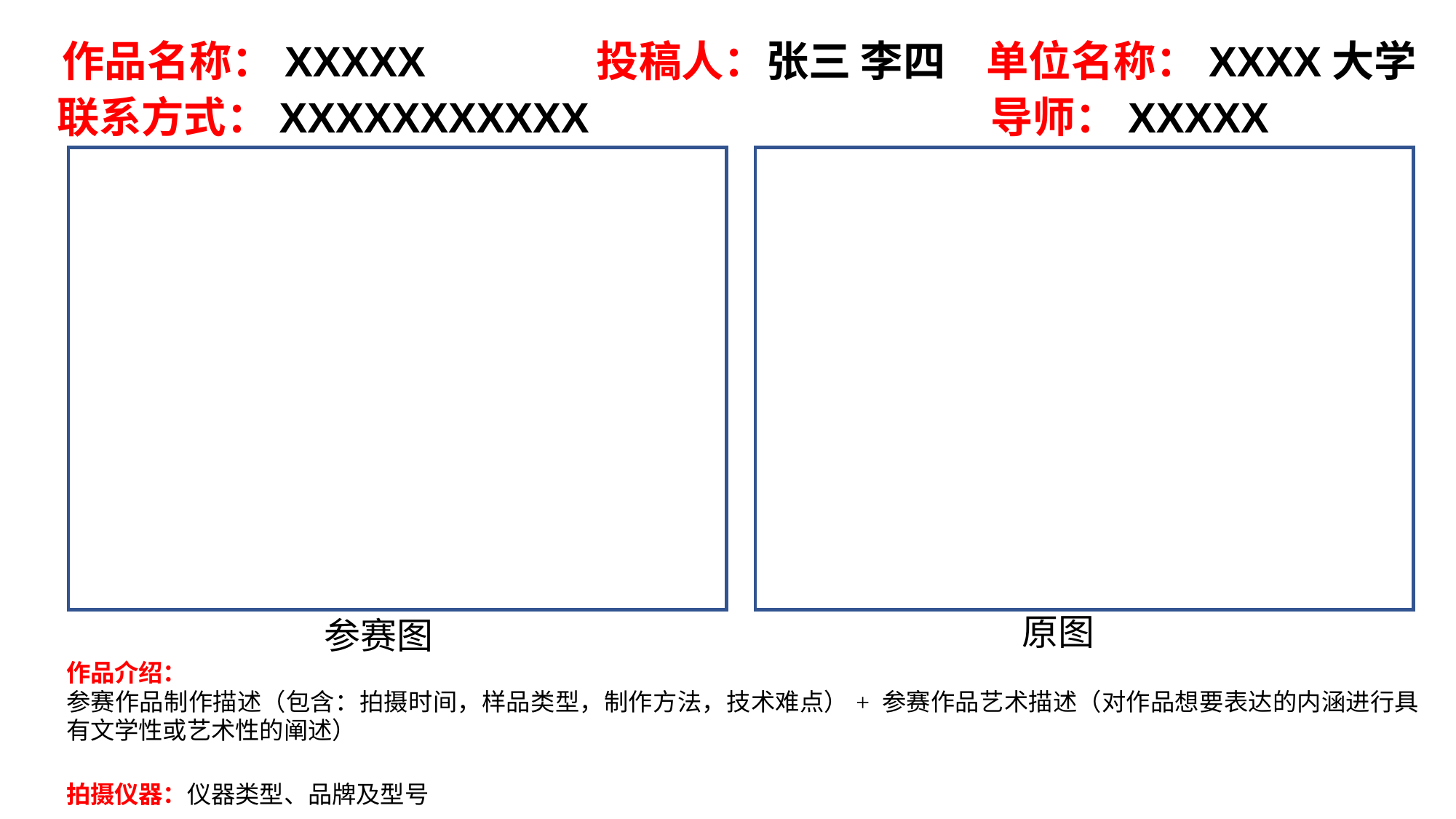

作品名称：XXXXX
投稿人：张三 李四
单位名称：XXXX大学
联系方式：XXXXXXXXXXX
导师：XXXXX

原图
参赛图
作品介绍：
参赛作品制作描述（包含：拍摄时间，样品类型，制作方法，技术难点）+ 参赛作品艺术描述（对作品想要表达的内涵进行具有文学性或艺术性的阐述）

拍摄仪器：仪器类型、品牌及型号
千里江山图